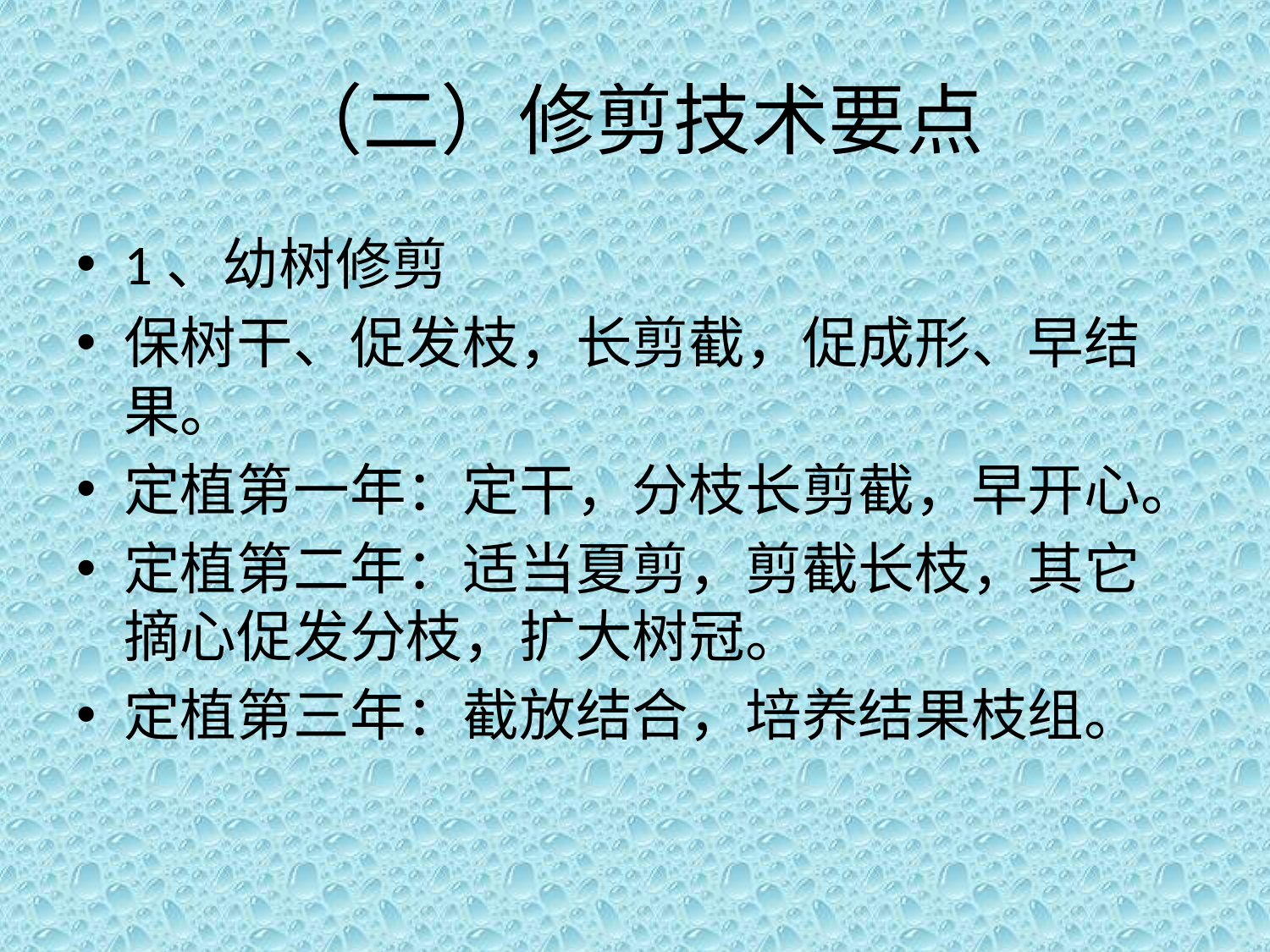

# （二）修剪技术要点
1、幼树修剪
保树干、促发枝，长剪截，促成形、早结果。
定植第一年：定干，分枝长剪截，早开心。
定植第二年：适当夏剪，剪截长枝，其它摘心促发分枝，扩大树冠。
定植第三年：截放结合，培养结果枝组。